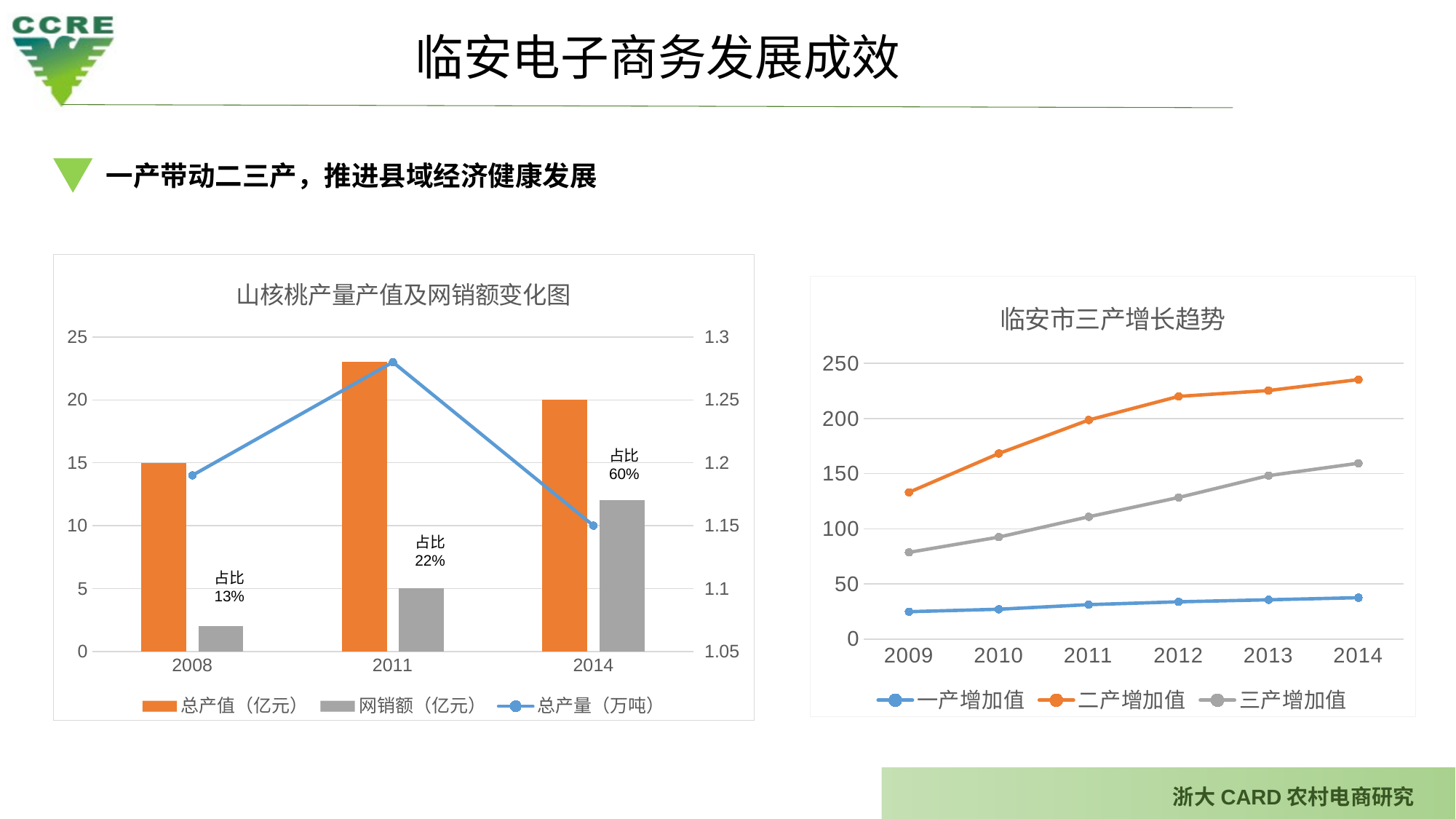

临安电子商务发展成效
一产带动二三产，推进县域经济健康发展

### Chart: 山核桃产量产值及网销额变化图

| Category | 总产值（亿元） | 网销额（亿元） | 总产量（万吨） |
|---|---|---|---|
| 2008 | 15.0 | 2.0 | 1.1900000000000002 |
| 2011 | 23.0 | 5.0 | 1.28 |
| 2014 | 20.0 | 12.0 | 1.1499999999999997 |

### Chart: 临安市三产增长趋势

| Category | 一产增加值 | 二产增加值 | 三产增加值 |
|---|---|---|---|
| 2009 | 24.779999999999998 | 133.13 | 78.59 |
| 2010 | 26.99 | 168.33 | 92.45 |
| 2011 | 31.18 | 198.70999999999998 | 110.86999999999999 |
| 2012 | 33.75 | 220.1 | 128.35000000000002 |
| 2013 | 35.58 | 225.42000000000002 | 148.23 |
| 2014 | 37.51 | 235.35000000000002 | 159.47 |
占比60%
占比22%
占比13%